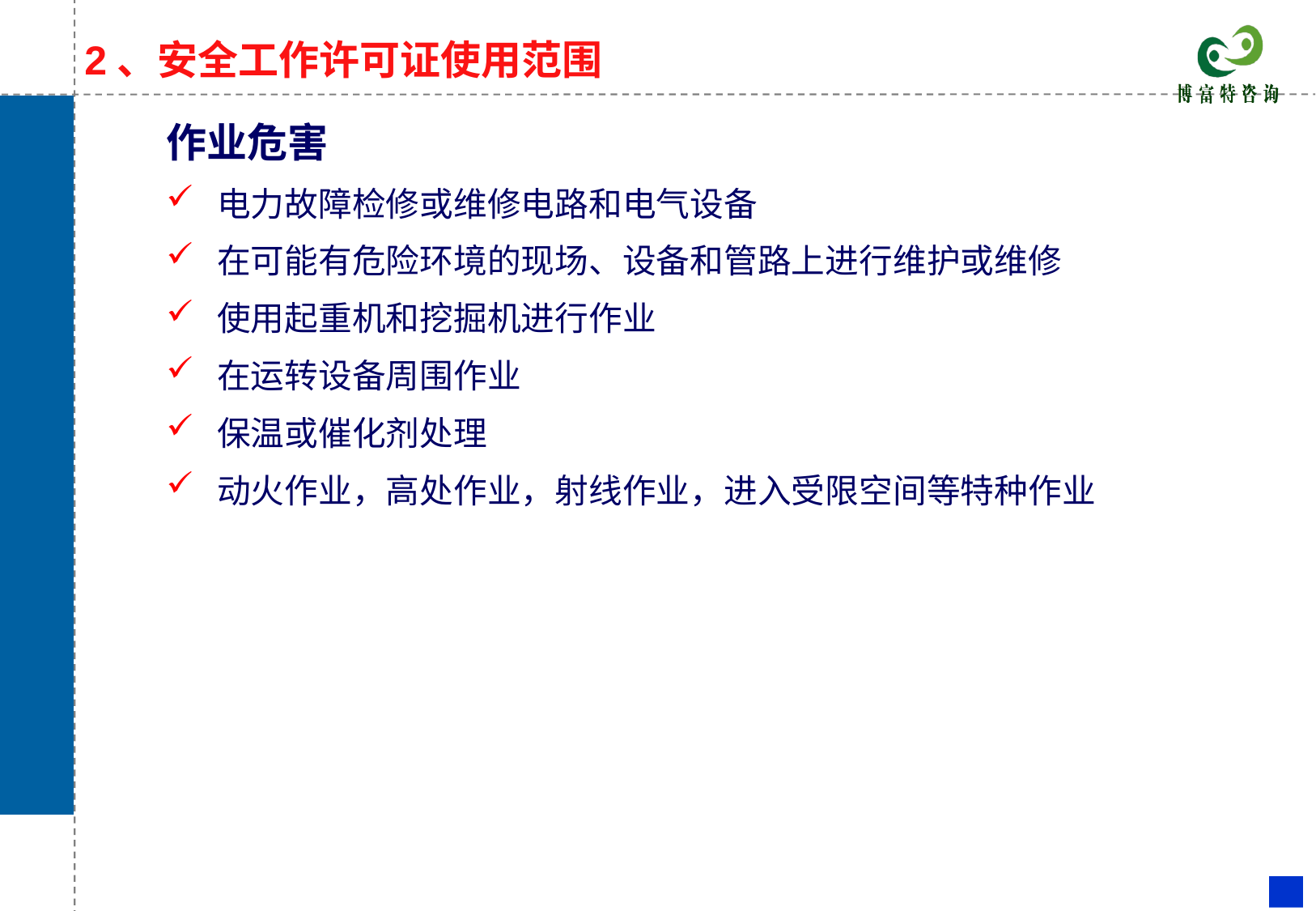

# 2、安全工作许可证使用范围
作业危害
  电力故障检修或维修电路和电气设备
  在可能有危险环境的现场、设备和管路上进行维护或维修
  使用起重机和挖掘机进行作业
  在运转设备周围作业
  保温或催化剂处理
  动火作业，高处作业，射线作业，进入受限空间等特种作业
8